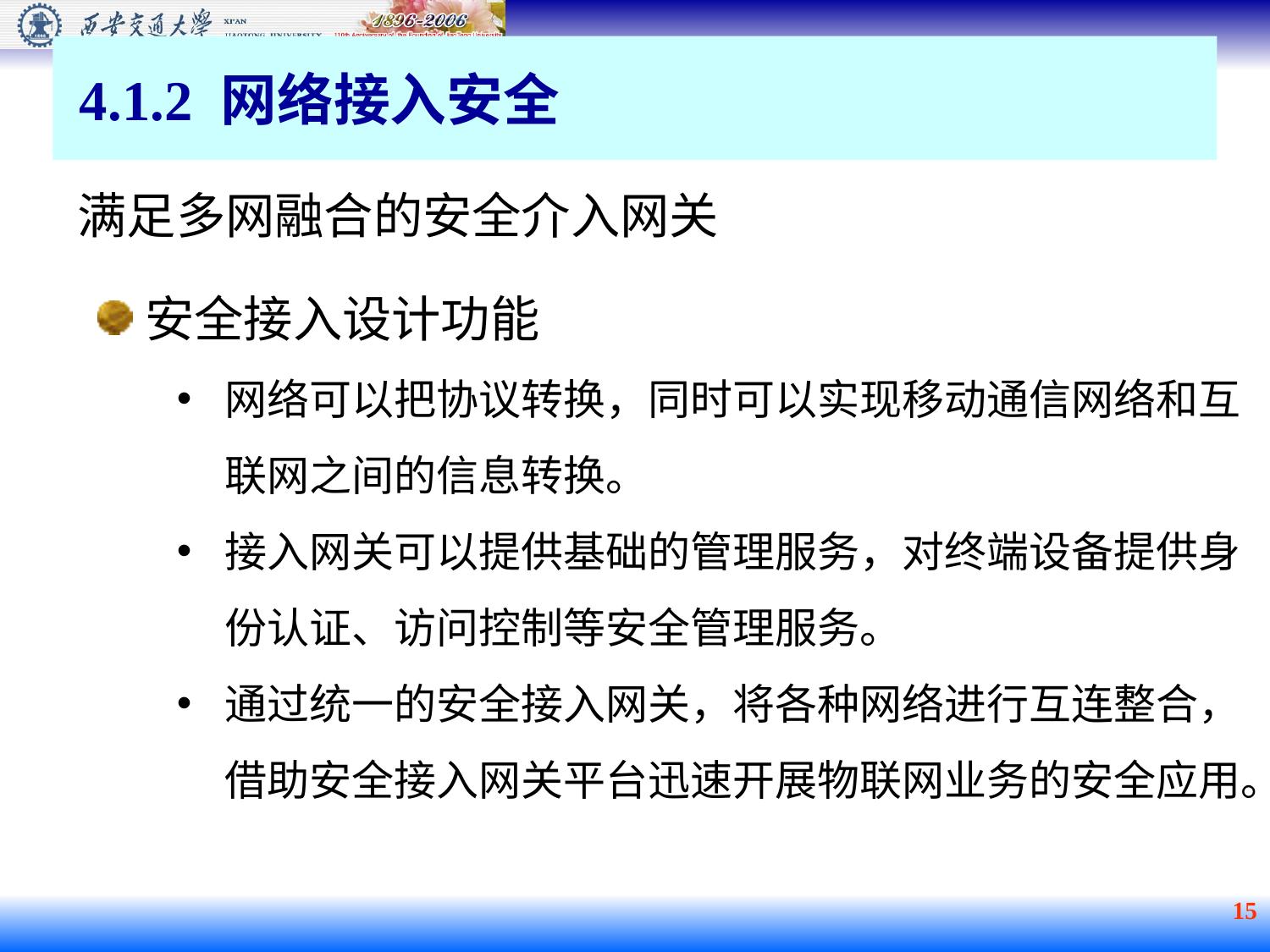

4.1.2 网络接入安全
满足多网融合的安全介入网关
安全接入设计功能
网络可以把协议转换，同时可以实现移动通信网络和互联网之间的信息转换。
接入网关可以提供基础的管理服务，对终端设备提供身份认证、访问控制等安全管理服务。
通过统一的安全接入网关，将各种网络进行互连整合，借助安全接入网关平台迅速开展物联网业务的安全应用。
 15